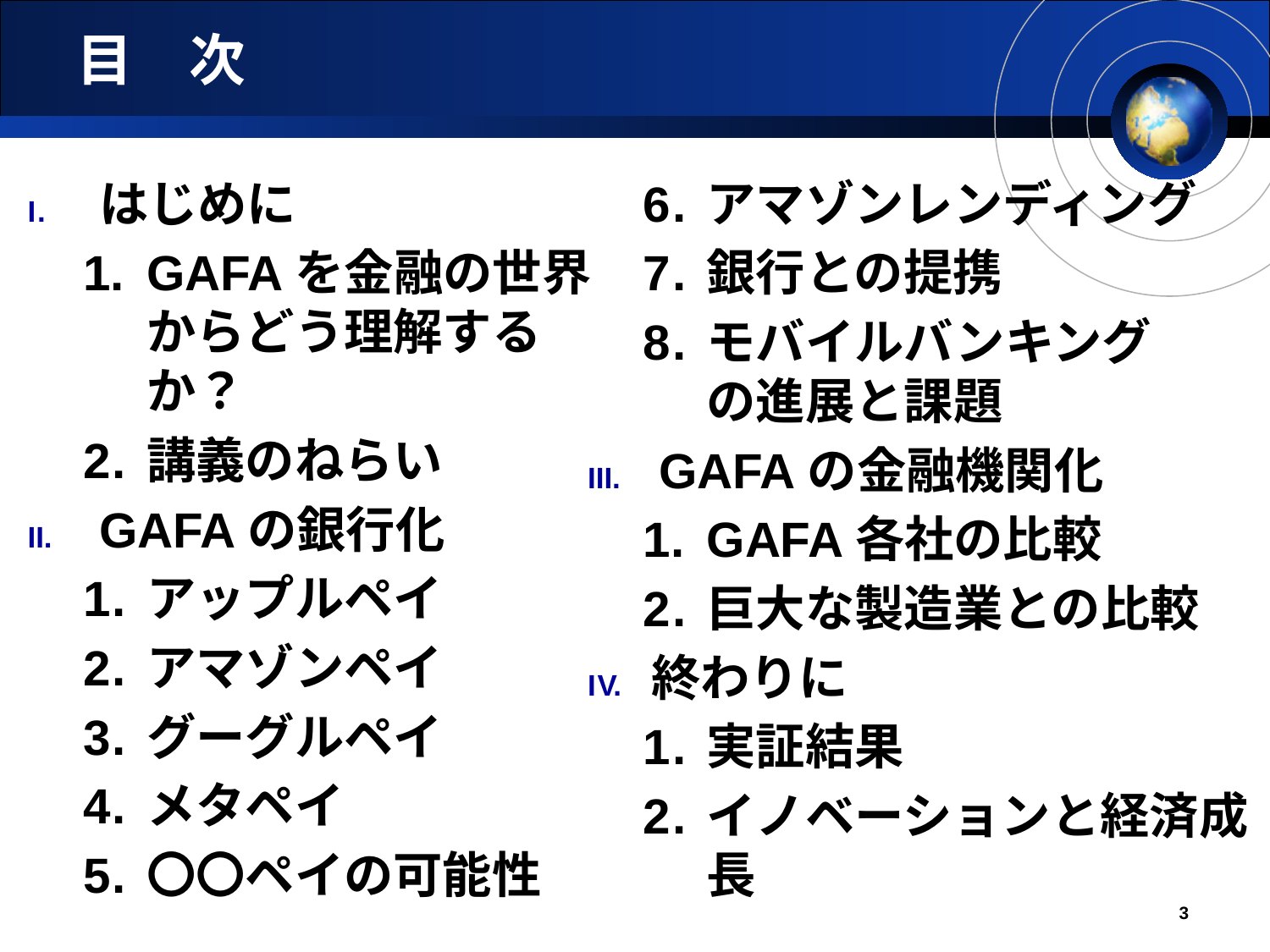

# 目　次
はじめに
GAFAを金融の世界
からどう理解するか？
講義のねらい
GAFAの銀行化
アップルペイ
アマゾンペイ
グーグルペイ
メタペイ
〇〇ペイの可能性
アマゾンレンディング
銀行との提携
モバイルバンキング
の進展と課題
GAFAの金融機関化
GAFA各社の比較
巨大な製造業との比較
終わりに
実証結果
イノベーションと経済成長
3